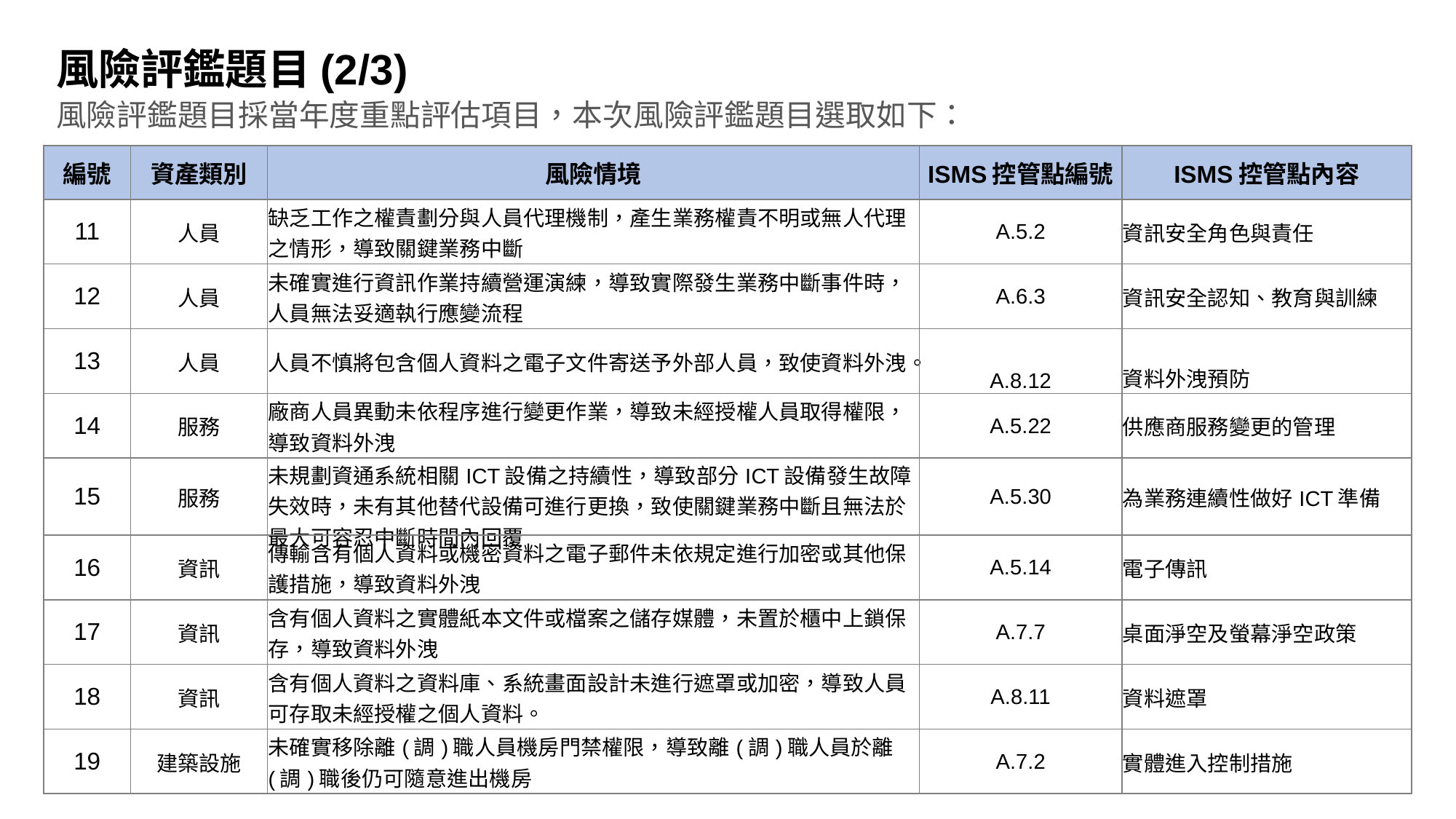

# 風險評鑑題目(2/3)
風險評鑑題目採當年度重點評估項目，本次風險評鑑題目選取如下：

| 編號 | 資產類別 | 風險情境 | ISMS控管點編號 | ISMS控管點內容 |
| --- | --- | --- | --- | --- |
| 11 | 人員 | 缺乏工作之權責劃分與人員代理機制，產生業務權責不明或無人代理之情形，導致關鍵業務中斷 | A.5.2 | 資訊安全角色與責任 |
| 12 | 人員 | 未確實進行資訊作業持續營運演練，導致實際發生業務中斷事件時，人員無法妥適執行應變流程 | A.6.3 | 資訊安全認知、教育與訓練 |
| 13 | 人員 | 人員不慎將包含個人資料之電子文件寄送予外部人員，致使資料外洩。 | A.8.12 | 資料外洩預防 |
| 14 | 服務 | 廠商人員異動未依程序進行變更作業，導致未經授權人員取得權限，導致資料外洩 | A.5.22 | 供應商服務變更的管理 |
| 15 | 服務 | 未規劃資通系統相關ICT設備之持續性，導致部分ICT設備發生故障失效時，未有其他替代設備可進行更換，致使關鍵業務中斷且無法於最大可容忍中斷時間內回覆 | A.5.30 | 為業務連續性做好ICT準備 |
| 16 | 資訊 | 傳輸含有個人資料或機密資料之電子郵件未依規定進行加密或其他保護措施，導致資料外洩 | A.5.14 | 電子傳訊 |
| 17 | 資訊 | 含有個人資料之實體紙本文件或檔案之儲存媒體，未置於櫃中上鎖保存，導致資料外洩 | A.7.7 | 桌面淨空及螢幕淨空政策 |
| 18 | 資訊 | 含有個人資料之資料庫、系統畫面設計未進行遮罩或加密，導致人員可存取未經授權之個人資料。 | A.8.11 | 資料遮罩 |
| 19 | 建築設施 | 未確實移除離(調)職人員機房門禁權限，導致離(調)職人員於離(調)職後仍可隨意進出機房 | A.7.2 | 實體進入控制措施 |